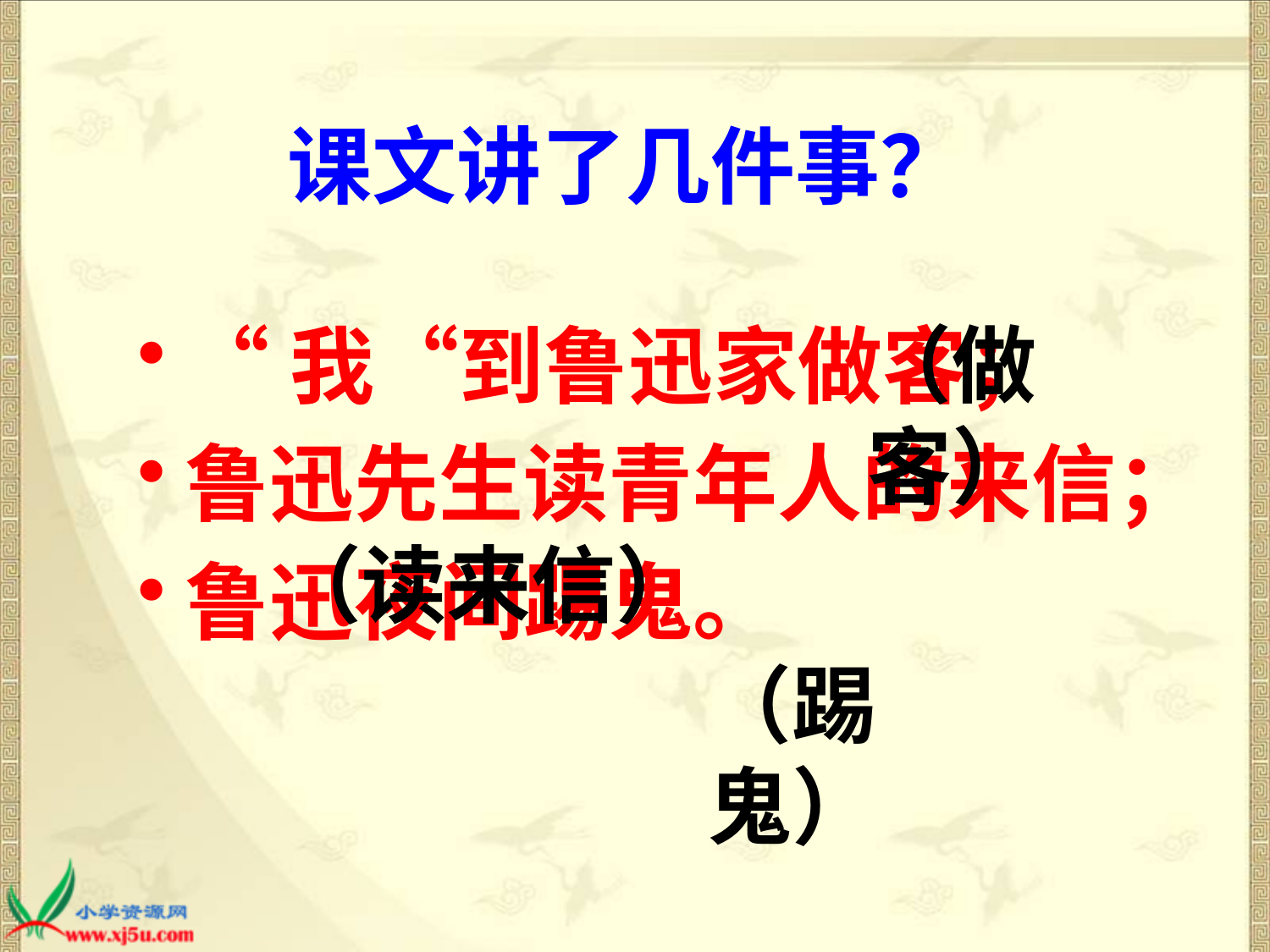

# 课文讲了几件事？
“我“到鲁迅家做客；
鲁迅先生读青年人的来信；
鲁迅夜间踢鬼。
（做客）
（读来信）
（踢鬼）